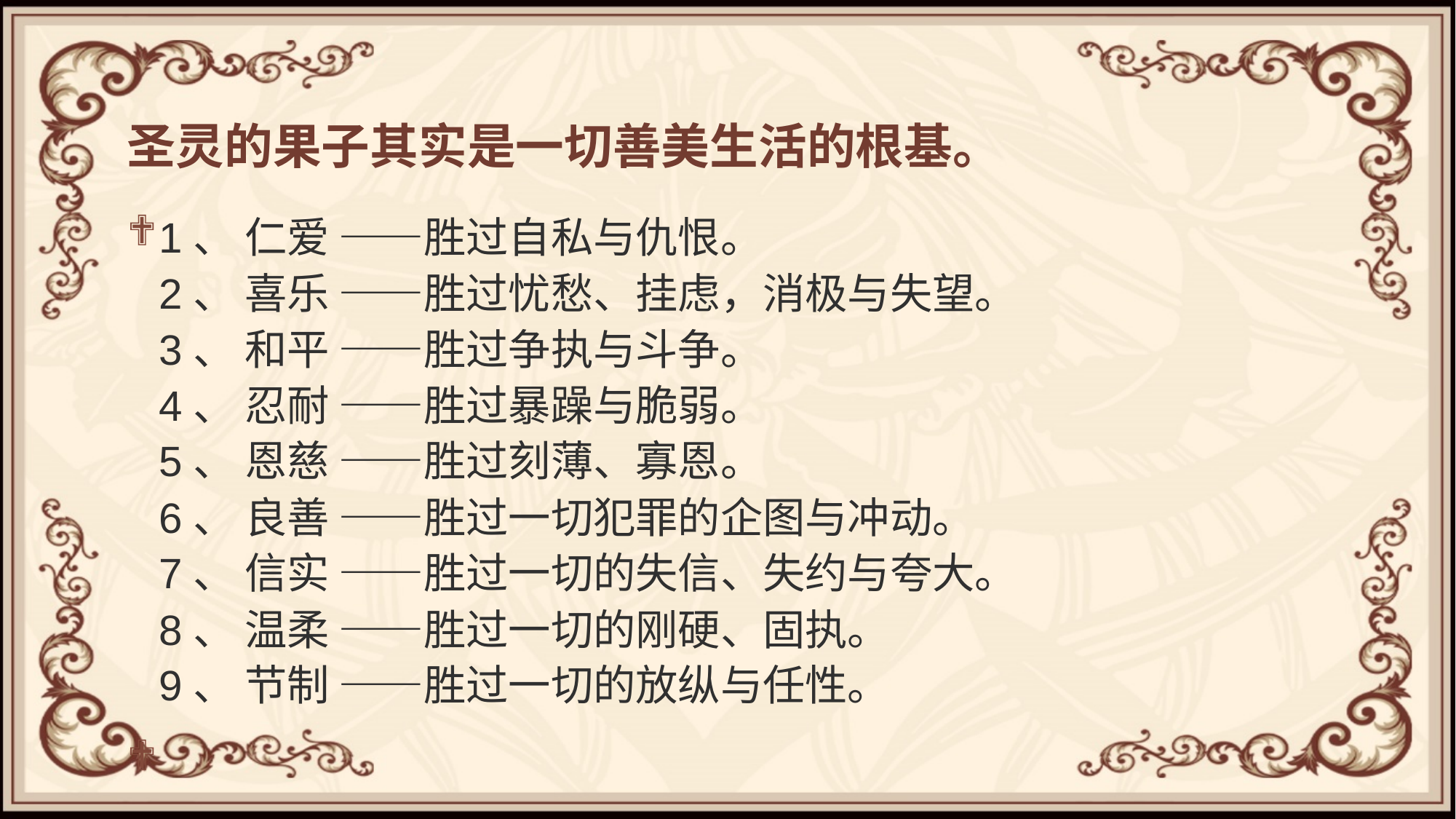

# 圣灵的果子其实是一切善美生活的根基。
1、 仁爱 ——胜过自私与仇恨。
2、 喜乐 ——胜过忧愁、挂虑，消极与失望。
3、 和平 ——胜过争执与斗争。  
4、 忍耐 ——胜过暴躁与脆弱。
5、 恩慈 ——胜过刻薄、寡恩。 
6、 良善 ——胜过一切犯罪的企图与冲动。
7、 信实 ——胜过一切的失信、失约与夸大。
8、 温柔 ——胜过一切的刚硬、固执。
9、 节制 ——胜过一切的放纵与任性。